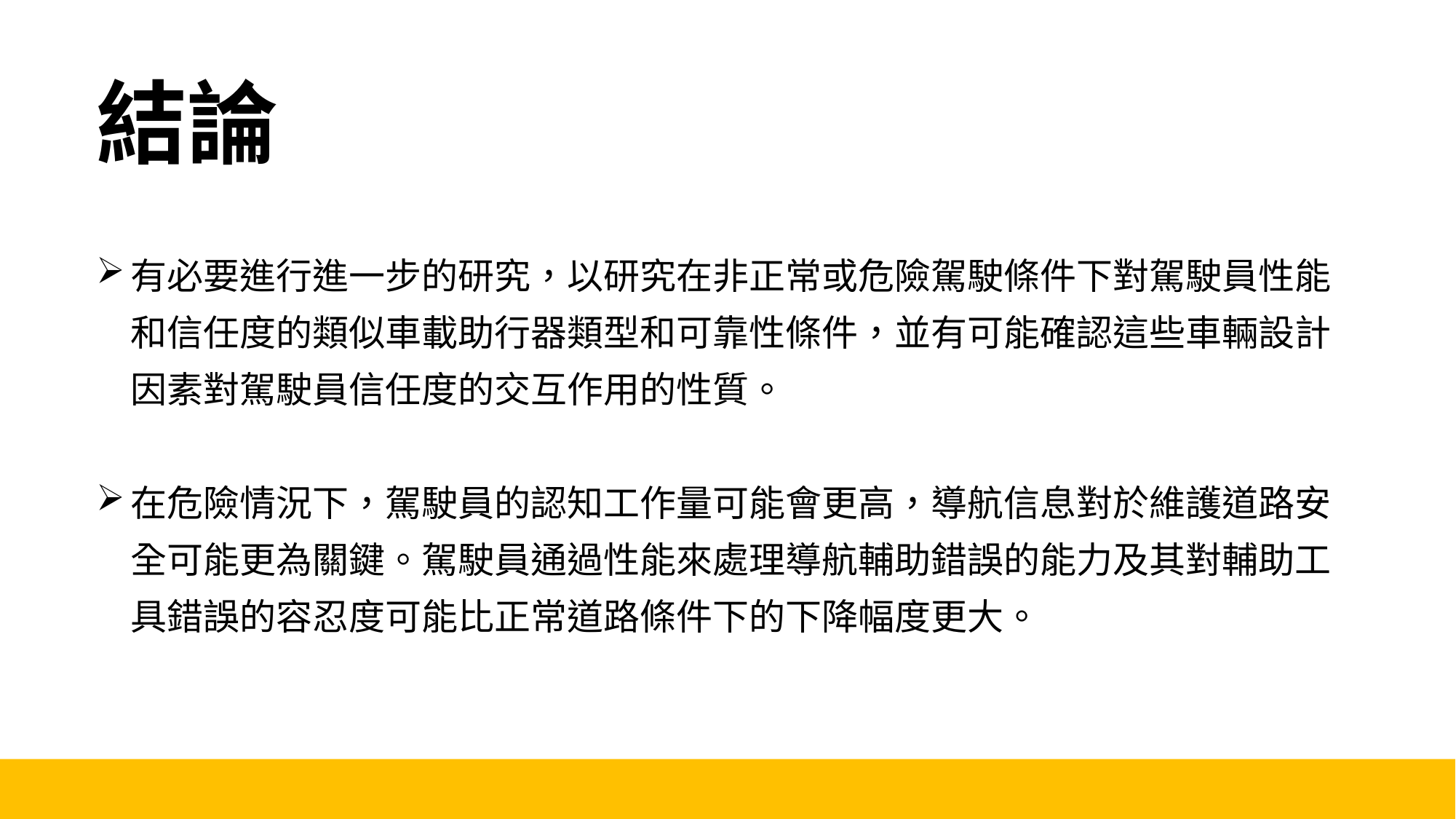

結論
有必要進行進一步的研究，以研究在非正常或危險駕駛條件下對駕駛員性能和信任度的類似車載助行器類型和可靠性條件，並有可能確認這些車輛設計因素對駕駛員信任度的交互作用的性質。

在危險情況下，駕駛員的認知工作量可能會更高，導航信息對於維護道路安全可能更為關鍵。駕駛員通過性能來處理導航輔助錯誤的能力及其對輔助工具錯誤的容忍度可能比正常道路條件下的下降幅度更大。

23